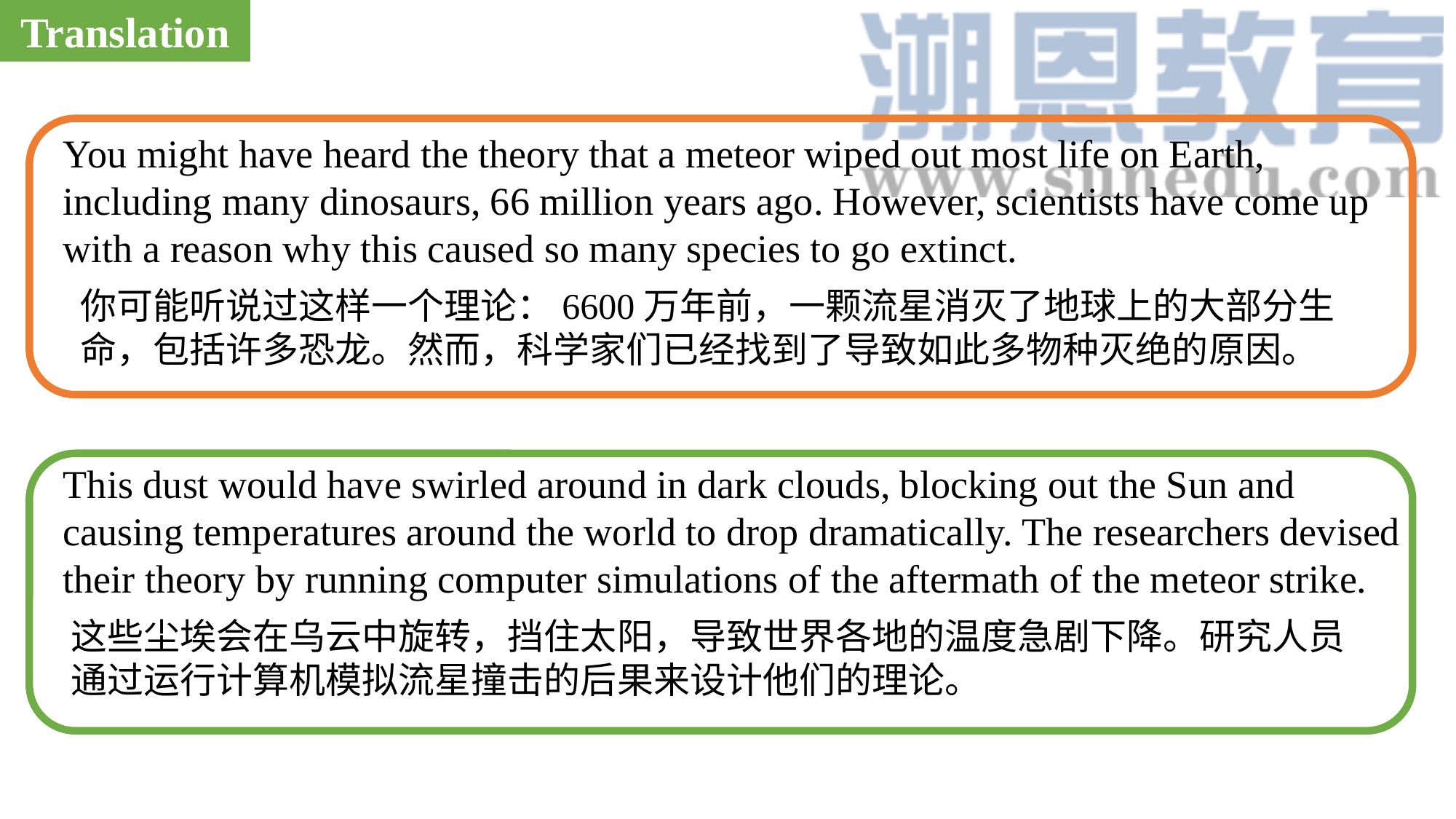

Translation

You might have heard the theory that a meteor wiped out most life on Earth, including many dinosaurs, 66 million years ago. However, scientists have come up with a reason why this caused so many species to go extinct.
你可能听说过这样一个理论：6600万年前，一颗流星消灭了地球上的大部分生命，包括许多恐龙。然而，科学家们已经找到了导致如此多物种灭绝的原因。

This dust would have swirled around in dark clouds, blocking out the Sun and causing temperatures around the world to drop dramatically. The researchers devised their theory by running computer simulations of the aftermath of the meteor strike.
这些尘埃会在乌云中旋转，挡住太阳，导致世界各地的温度急剧下降。研究人员通过运行计算机模拟流星撞击的后果来设计他们的理论。